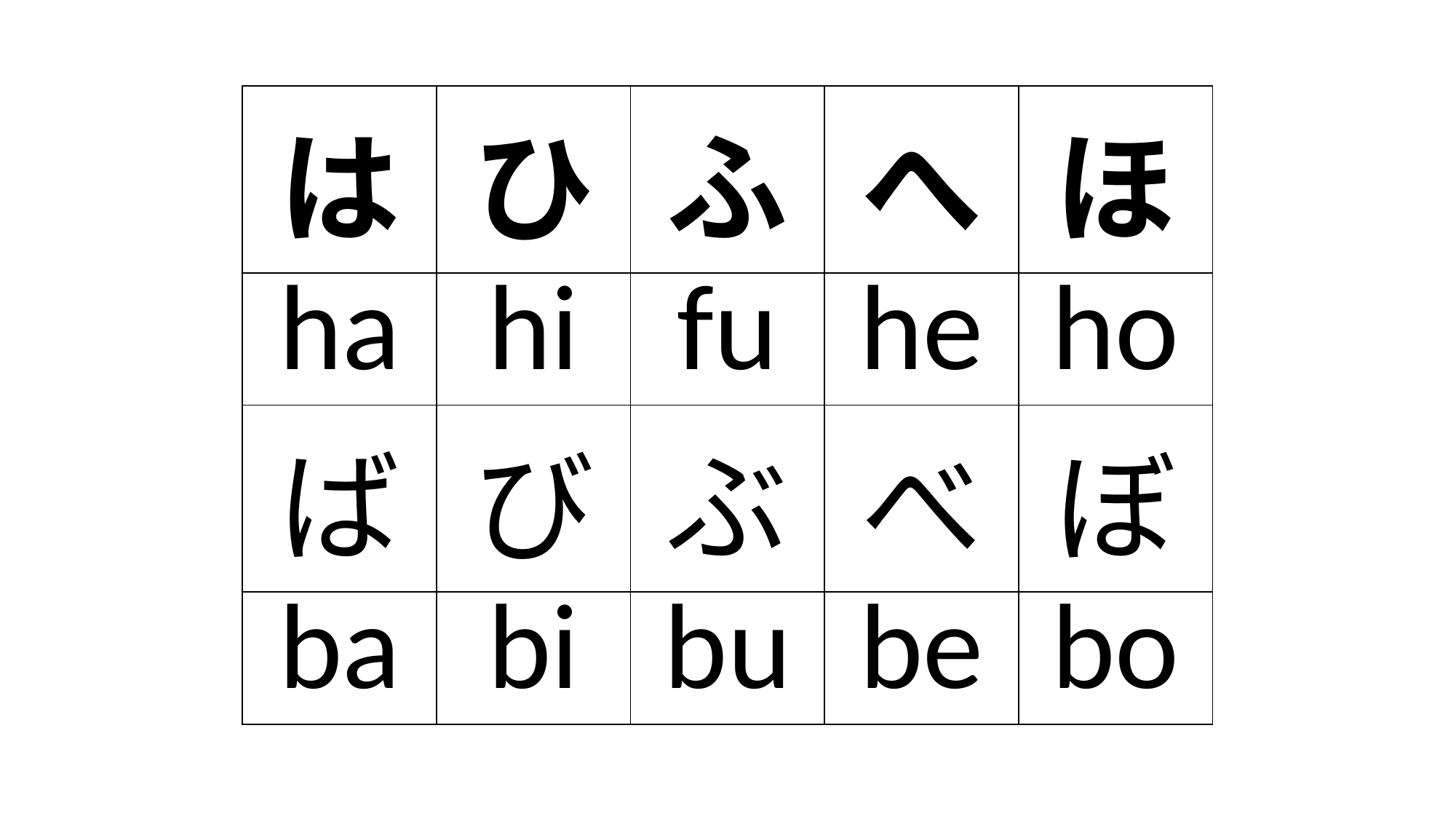

| は | ひ | ふ | へ | ほ |
| --- | --- | --- | --- | --- |
| ha | hi | fu | he | ho |
| ば | び | ぶ | べ | ぼ |
| ba | bi | bu | be | bo |